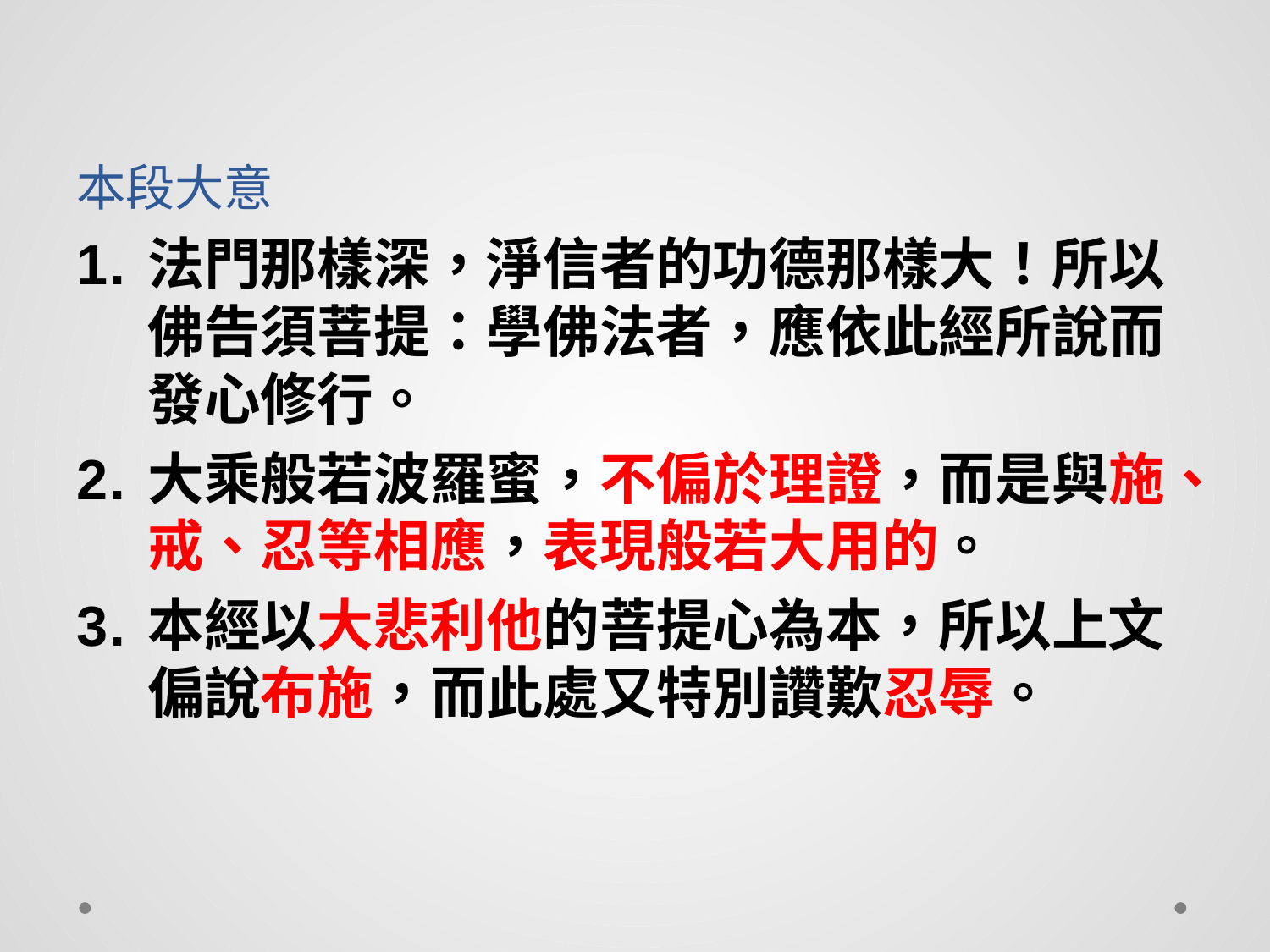

# 本段大意
法門那樣深，淨信者的功德那樣大！所以佛告須菩提：學佛法者，應依此經所說而發心修行。
大乘般若波羅蜜，不偏於理證，而是與施、戒、忍等相應，表現般若大用的。
本經以大悲利他的菩提心為本，所以上文偏說布施，而此處又特別讚歎忍辱。